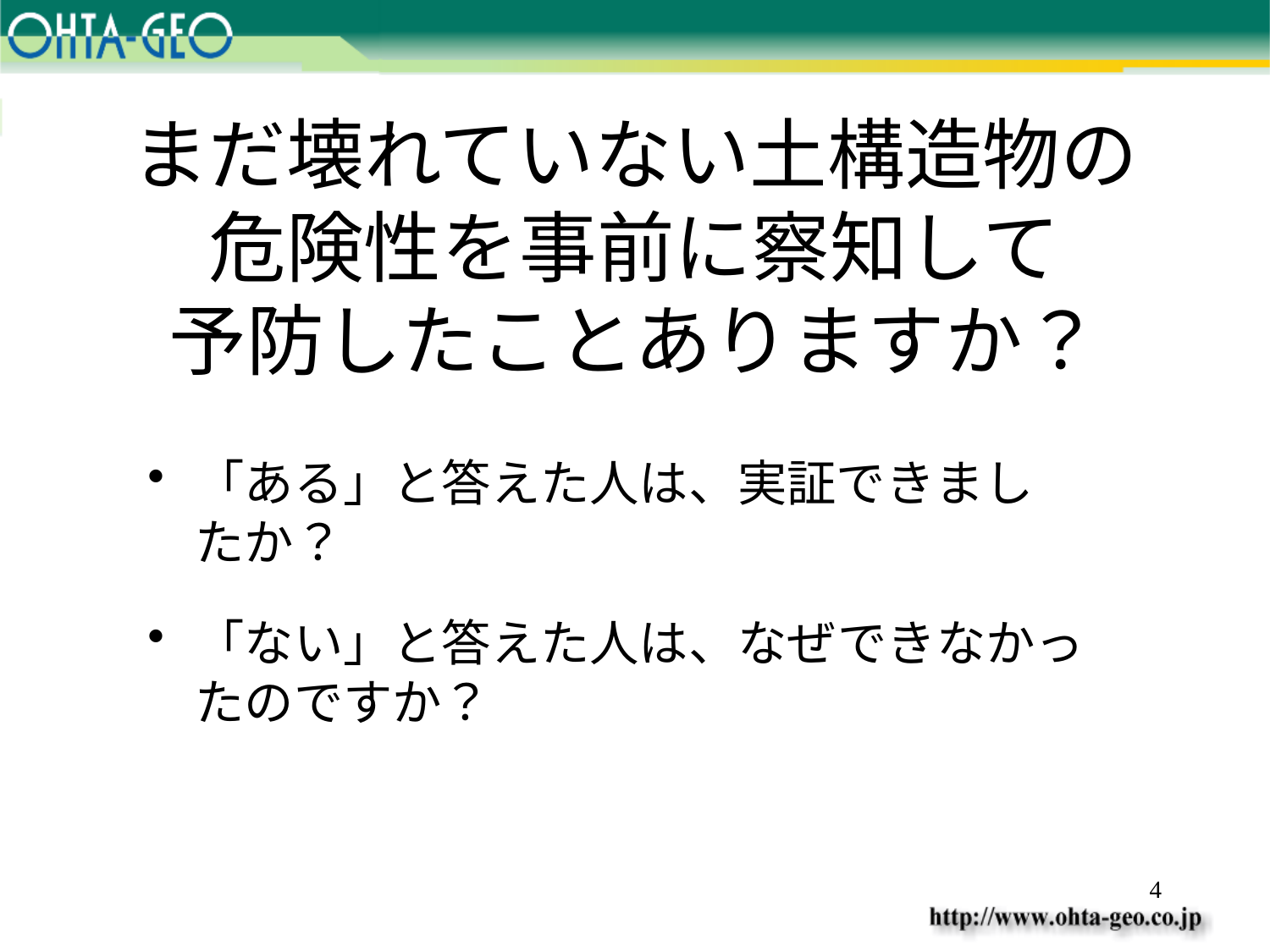

# まだ壊れていない土構造物の 危険性を事前に察知して 予防したことありますか？
「ある」と答えた人は、実証できましたか？
「ない」と答えた人は、なぜできなかったのですか？
4